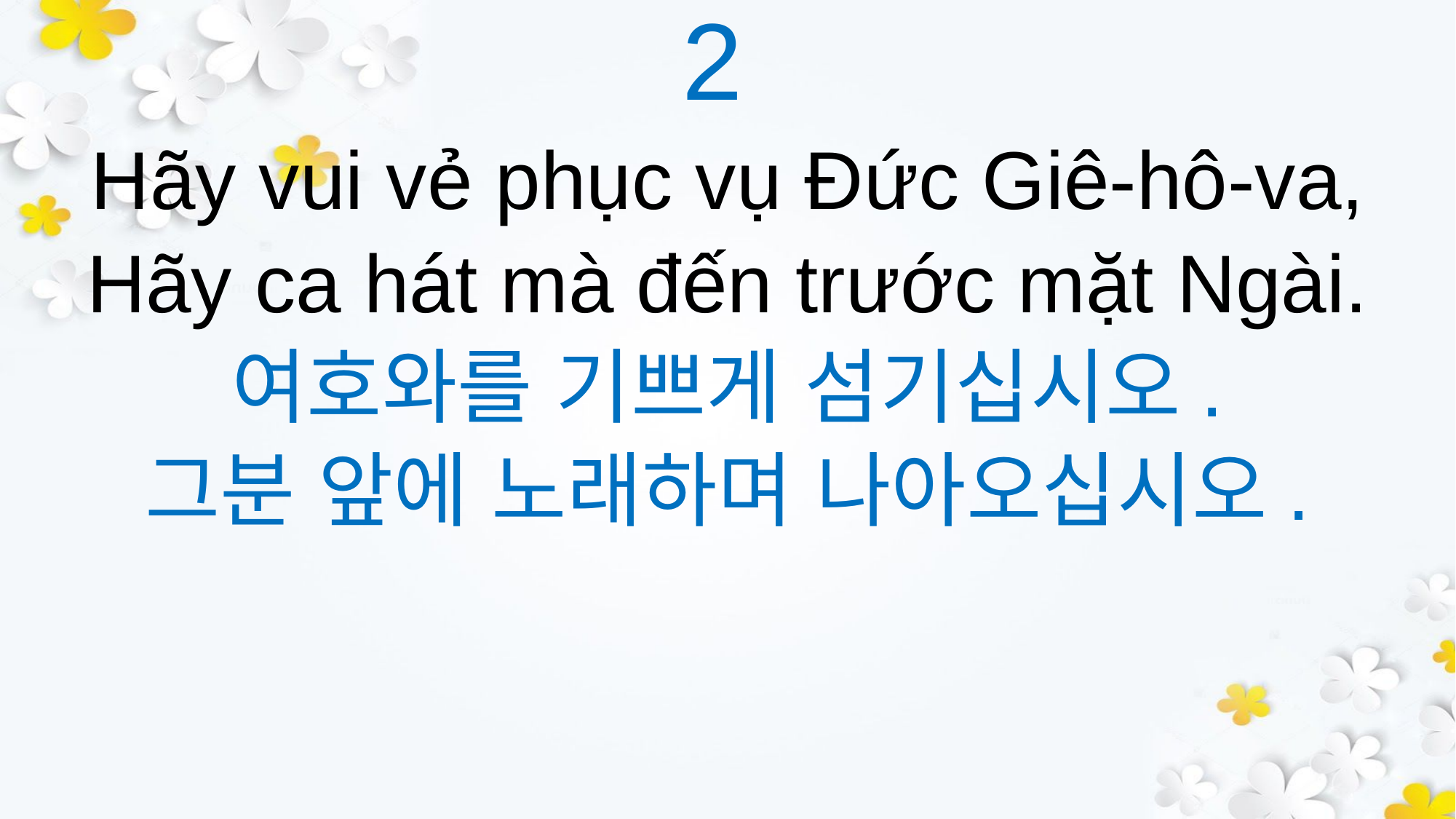

2
Hãy vui vẻ phục vụ Đức Giê-hô-va,
Hãy ca hát mà đến trước mặt Ngài.
여호와를 기쁘게 섬기십시오.
그분 앞에 노래하며 나아오십시오.